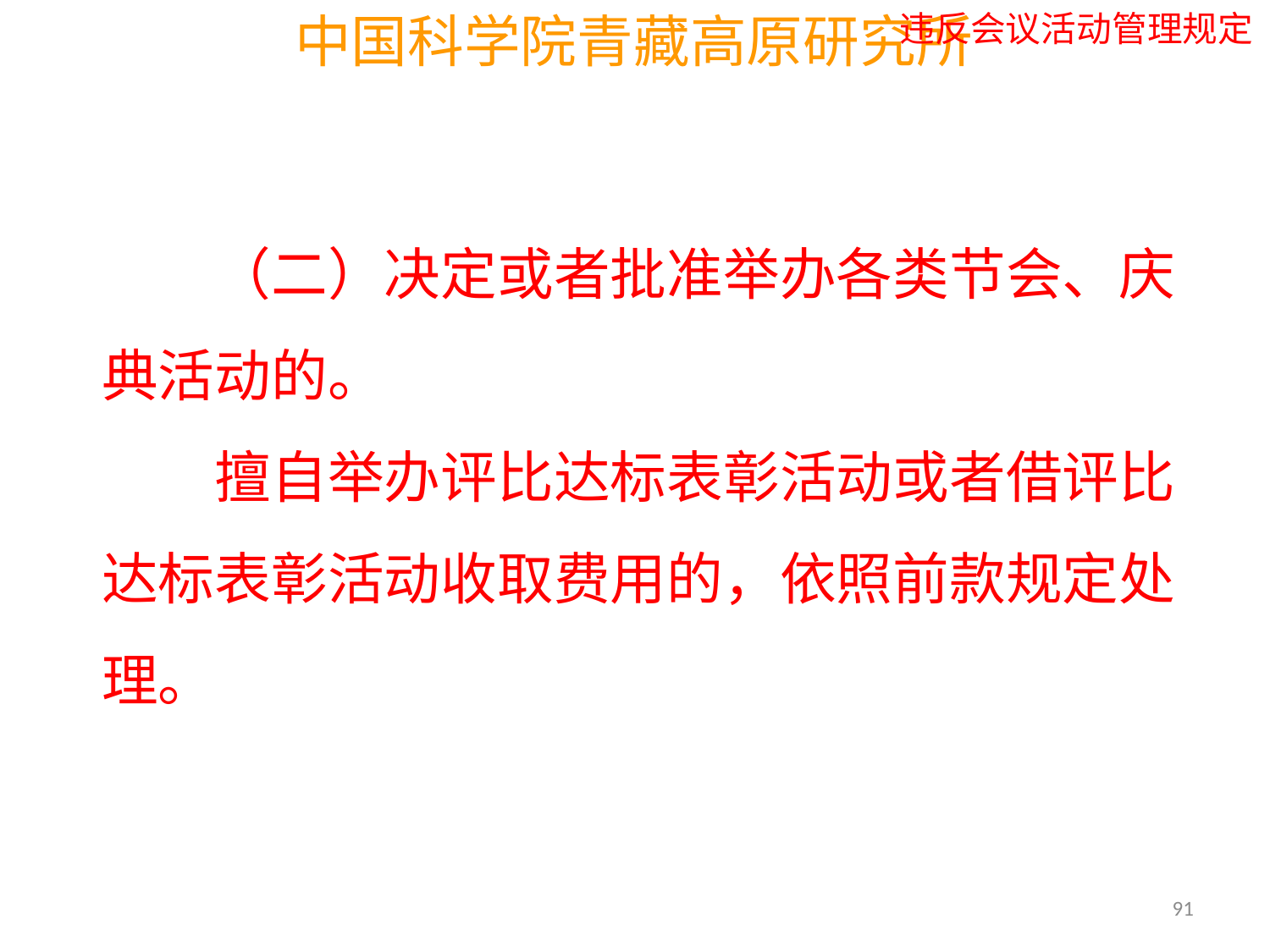

违反会议活动管理规定
　　（二）决定或者批准举办各类节会、庆典活动的。
　　擅自举办评比达标表彰活动或者借评比达标表彰活动收取费用的，依照前款规定处理。
91